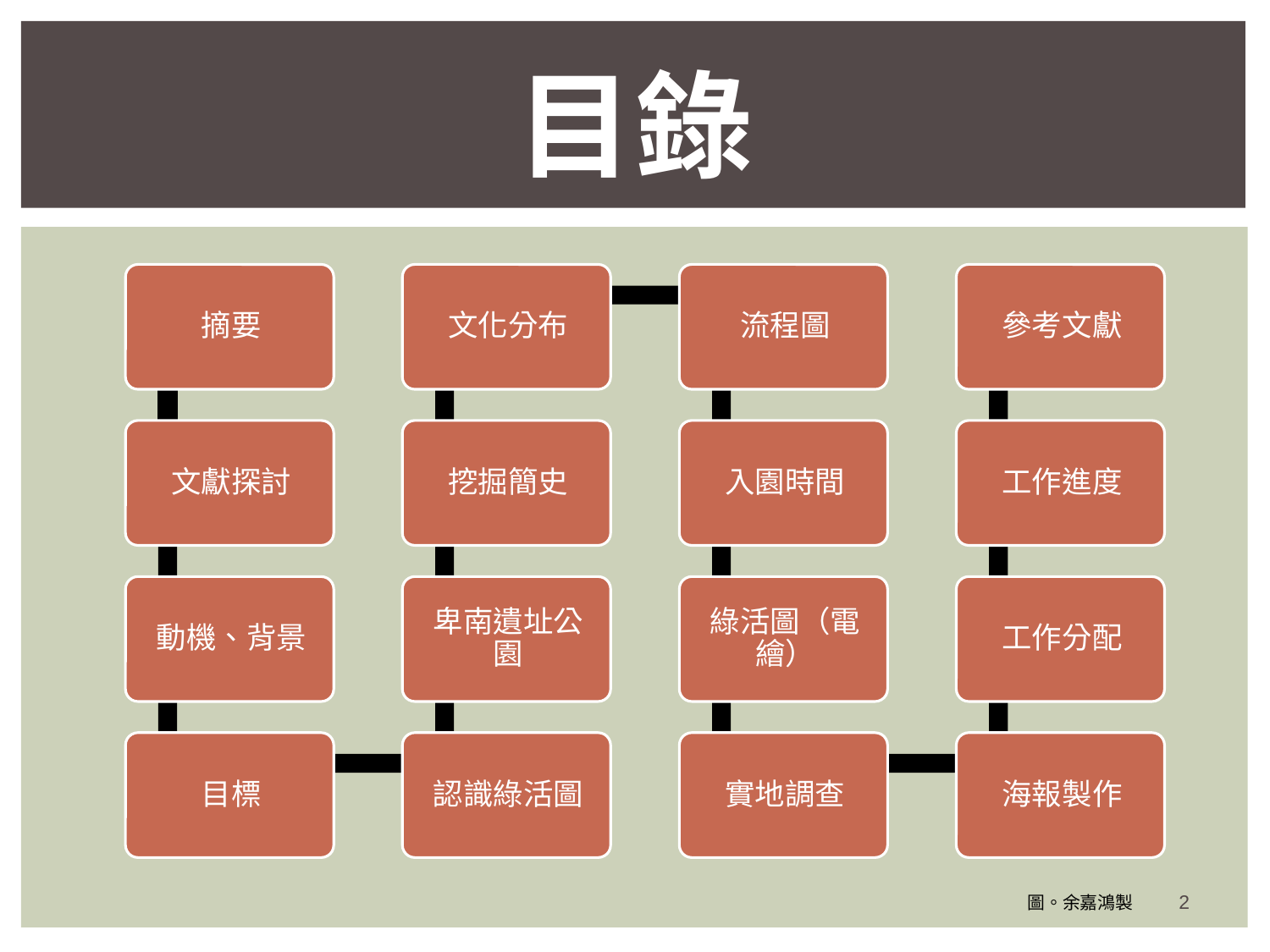

# 目錄
摘要
文獻探討
動機、背景
目標
認識綠活圖
卑南遺址公園
挖掘簡史
文化分布
流程圖
入園時間
綠活圖（電繪）
實地調查
海報製作
工作分配
工作進度
參考文獻
2
圖。余嘉鴻製